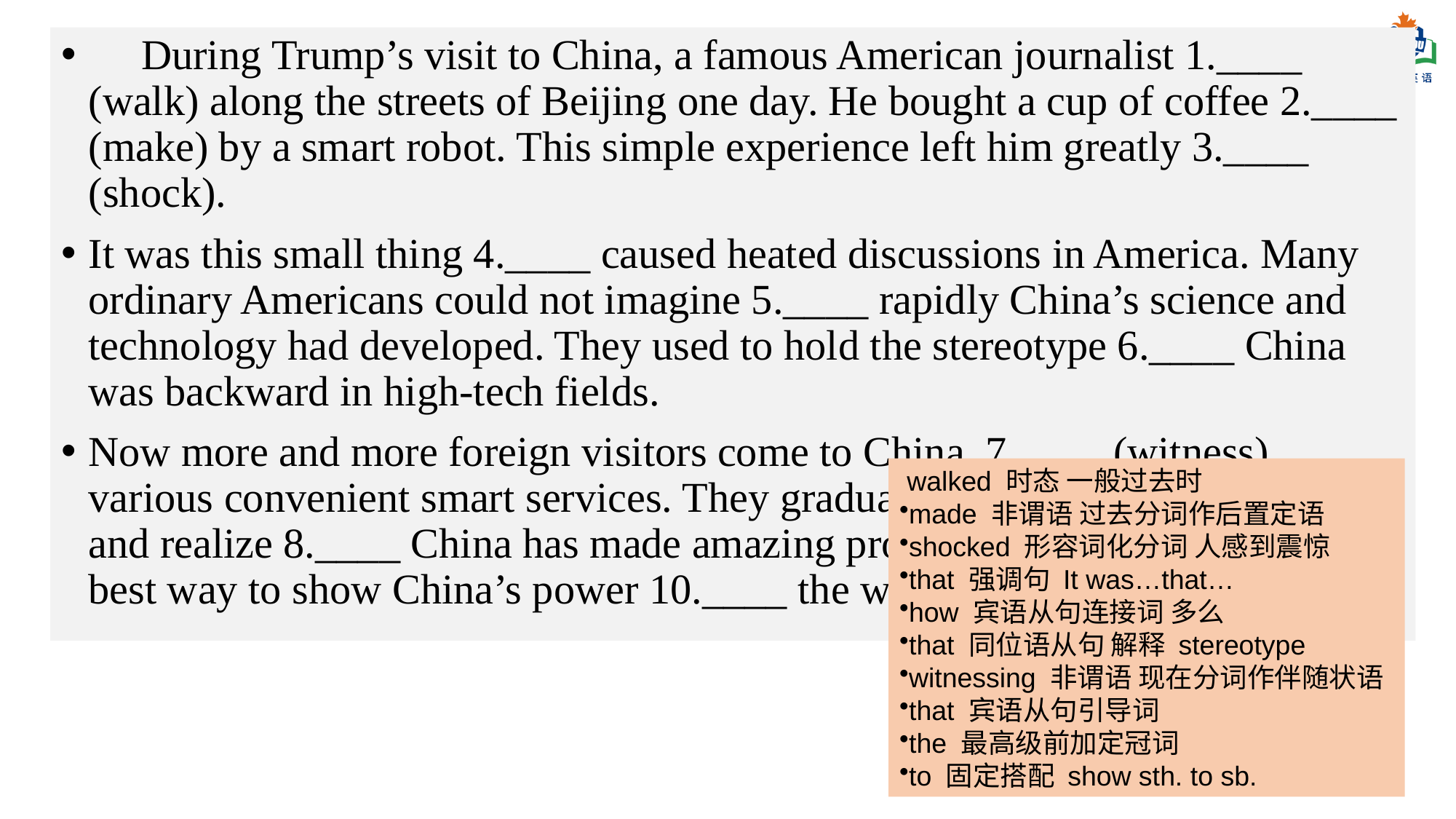

During Trump’s visit to China, a famous American journalist 1.____ (walk) along the streets of Beijing one day. He bought a cup of coffee 2.____ (make) by a smart robot. This simple experience left him greatly 3.____ (shock).
It was this small thing 4.____ caused heated discussions in America. Many ordinary Americans could not imagine 5.____ rapidly China’s science and technology had developed. They used to hold the stereotype 6.____ China was backward in high-tech fields.
Now more and more foreign visitors come to China, 7.____ (witness) various convenient smart services. They gradually change their old views and realize 8.____ China has made amazing progress. This is also 9.____ best way to show China’s power 10.____ the whole world.

 walked 时态 一般过去时
made 非谓语 过去分词作后置定语
shocked 形容词化分词 人感到震惊
that 强调句 It was…that…
how 宾语从句连接词 多么
that 同位语从句 解释 stereotype
witnessing 非谓语 现在分词作伴随状语
that 宾语从句引导词
the 最高级前加定冠词
to 固定搭配 show sth. to sb.